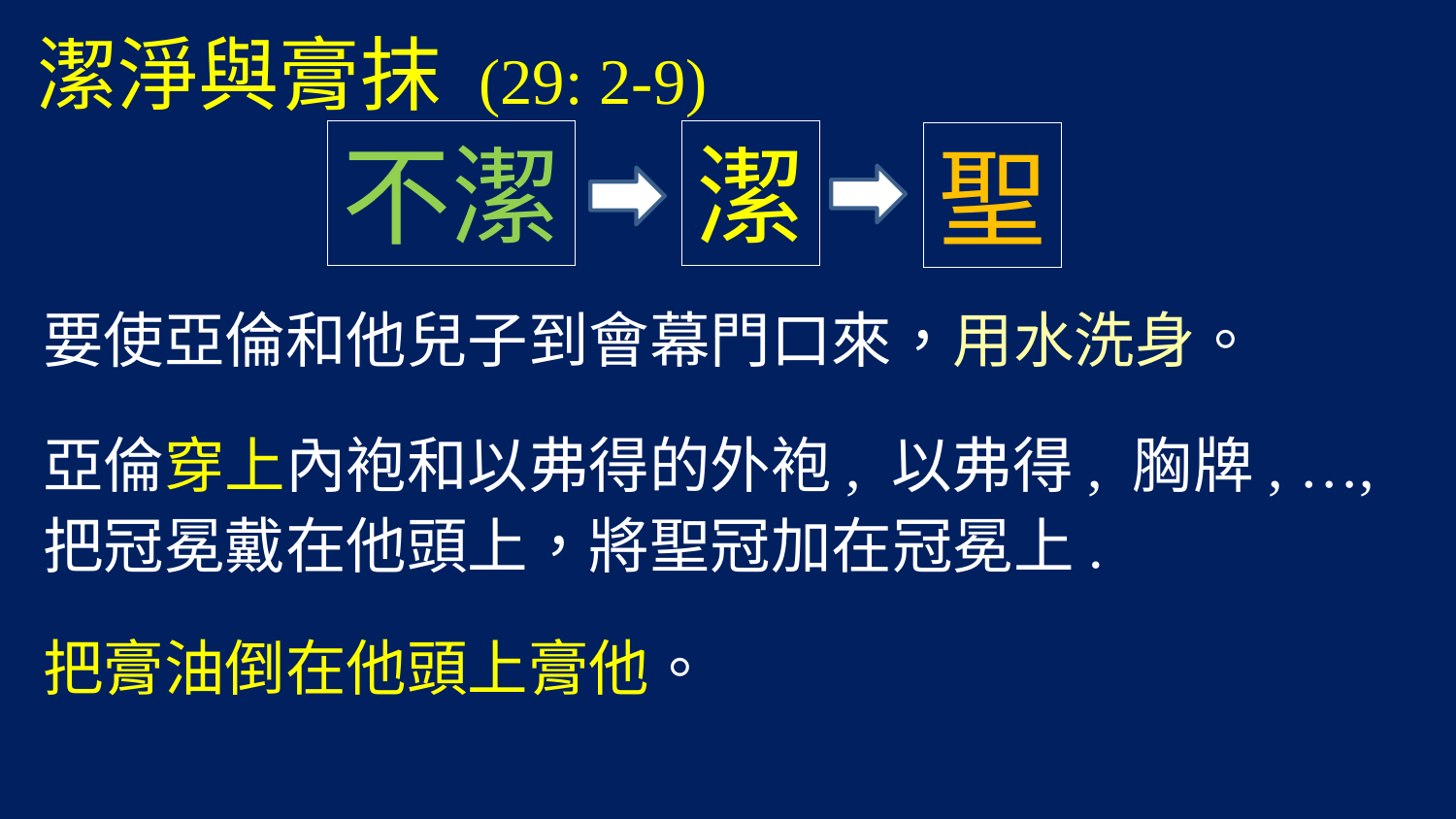

潔淨與膏抹 (29: 2-9)
不潔
潔
聖

要使亞倫和他兒子到會幕門口來，用水洗身。

亞倫穿上內袍和以弗得的外袍, 以弗得, 胸牌, …,
把冠冕戴在他頭上，將聖冠加在冠冕上.

把膏油倒在他頭上膏他。